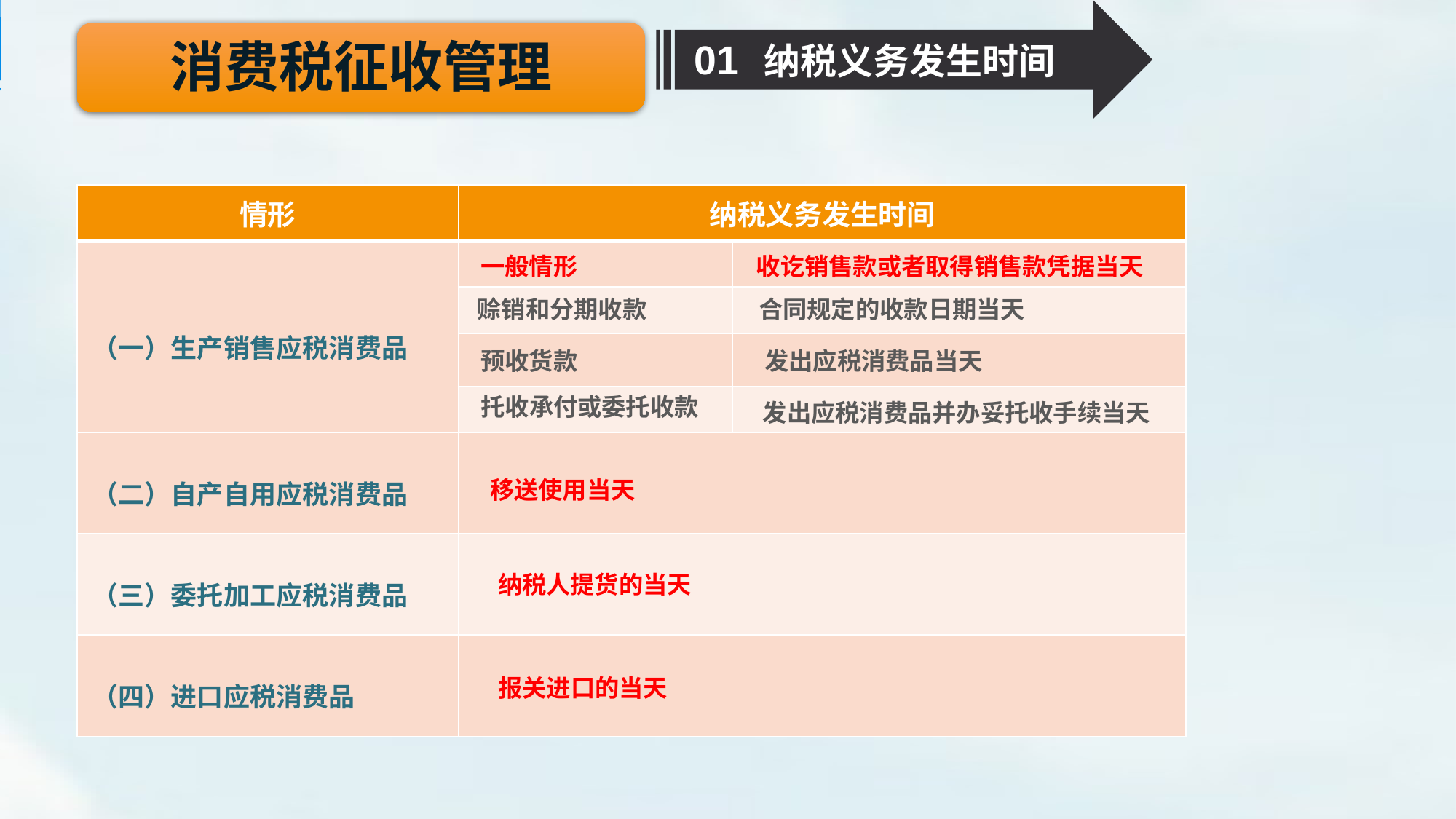

01 纳税义务发生时间
消费税征收管理
| 情形 | 纳税义务发生时间 |  |
| --- | --- | --- |
| （一）生产销售应税消费品 |  |  |
|  |  |  |
|  |  |  |
|  |  |  |
| （二）自产自用应税消费品 |  |  |
| （三）委托加工应税消费品 |  |  |
| （四）进口应税消费品 |  |  |
一般情形
收讫销售款或者取得销售款凭据当天
赊销和分期收款
合同规定的收款日期当天
预收货款
发出应税消费品当天
托收承付或委托收款
发出应税消费品并办妥托收手续当天
移送使用当天
纳税人提货的当天
报关进口的当天